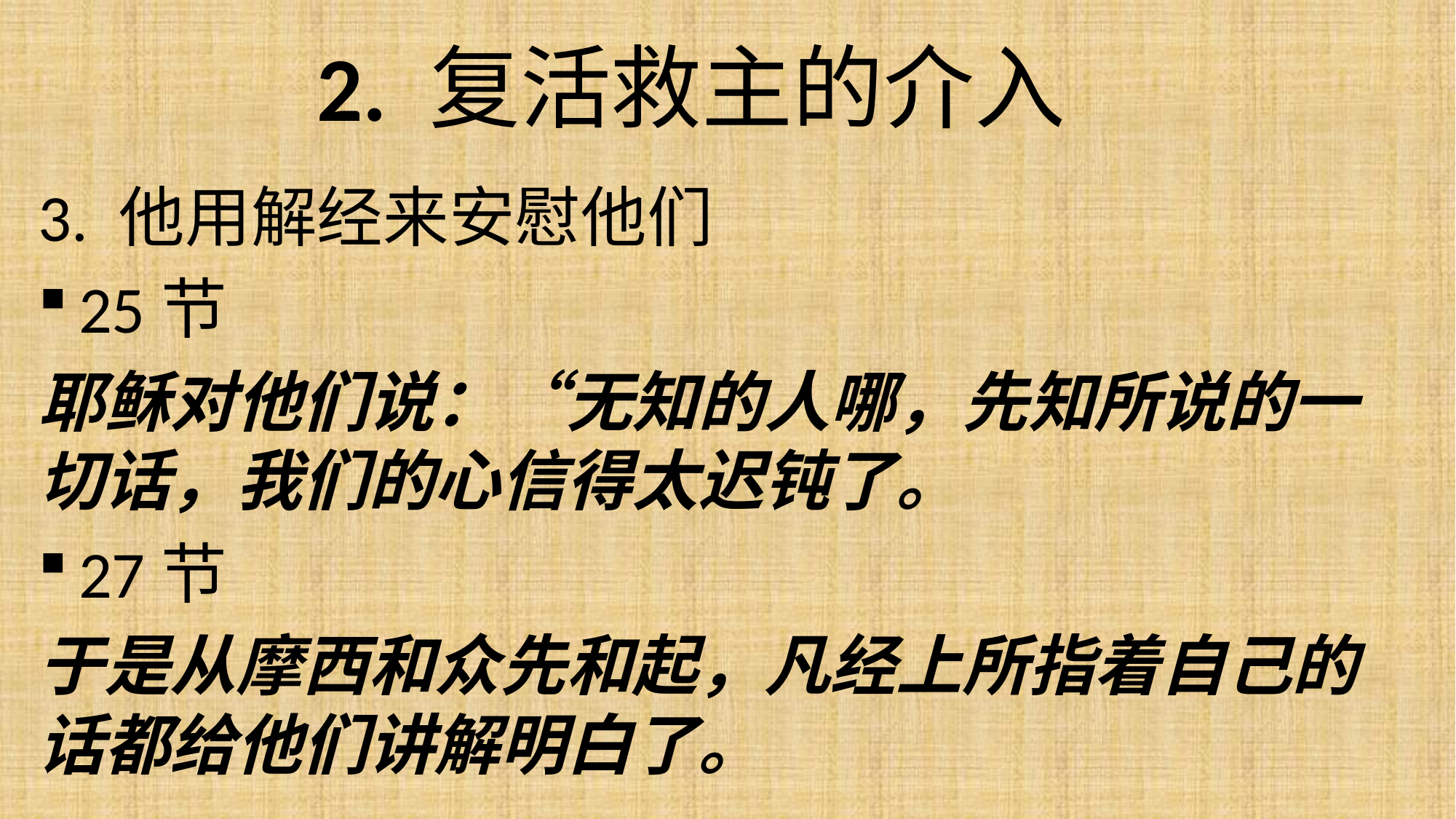

# 2. 复活救主的介入
3. 他用解经来安慰他们
25节
耶稣对他们说：“无知的人哪，先知所说的一切话，我们的心信得太迟钝了。
27节
于是从摩西和众先和起，凡经上所指着自己的话都给他们讲解明白了。